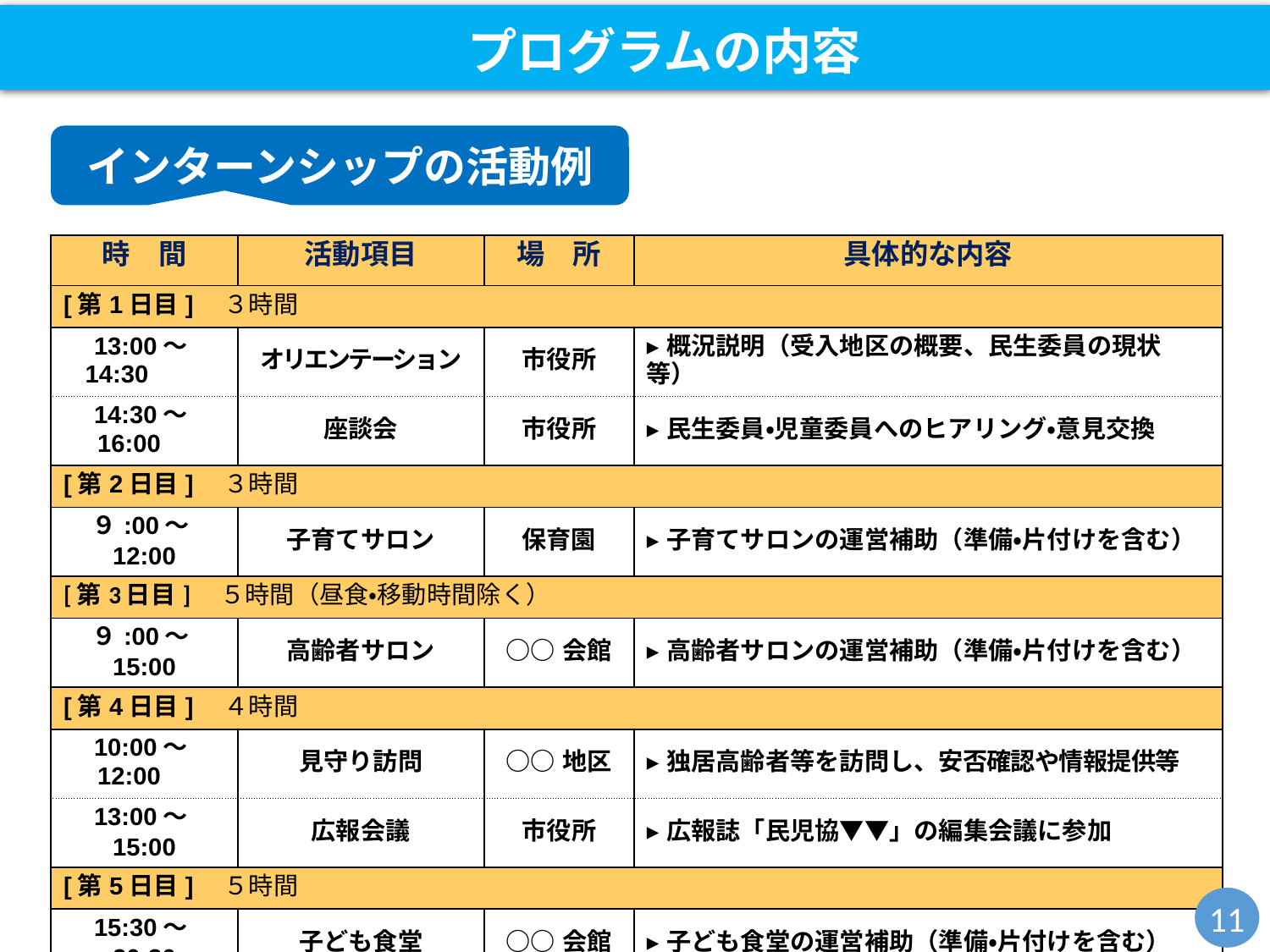

プログラムの内容
インターンシップの活動例
| 時　間 | 活動項目 | 場　所 | 具体的な内容 |
| --- | --- | --- | --- |
| [第1日目]　３時間 |  |  |  |
| 13:00～14:30 | オリエンテーション | 市役所 | ▸概況説明（受入地区の概要、民生委員の現状等） |
| 14:30～16:00 | 座談会 | 市役所 | ▸民生委員・児童委員へのヒアリング・意見交換 |
| [第2日目]　３時間 |  |  |  |
| ９:00～12:00 | 子育てサロン | 保育園 | ▸子育てサロンの運営補助（準備・片付けを含む） |
| [第3日目]　５時間（昼食・移動時間除く） |  |  |  |
| ９:00～15:00 | 高齢者サロン | ○○会館 | ▸高齢者サロンの運営補助（準備・片付けを含む） |
| [第4日目]　４時間 |  |  |  |
| 10:00～12:00 | 見守り訪問 | ○○地区 | ▸独居高齢者等を訪問し、安否確認や情報提供等 |
| 13:00～15:00 | 広報会議 | 市役所 | ▸広報誌「民児協▼▼」の編集会議に参加 |
| [第5日目]　５時間 |  |  |  |
| 15:30～20:30 | 子ども食堂 | ○○会館 | ▸子ども食堂の運営補助（準備・片付けを含む） |
11